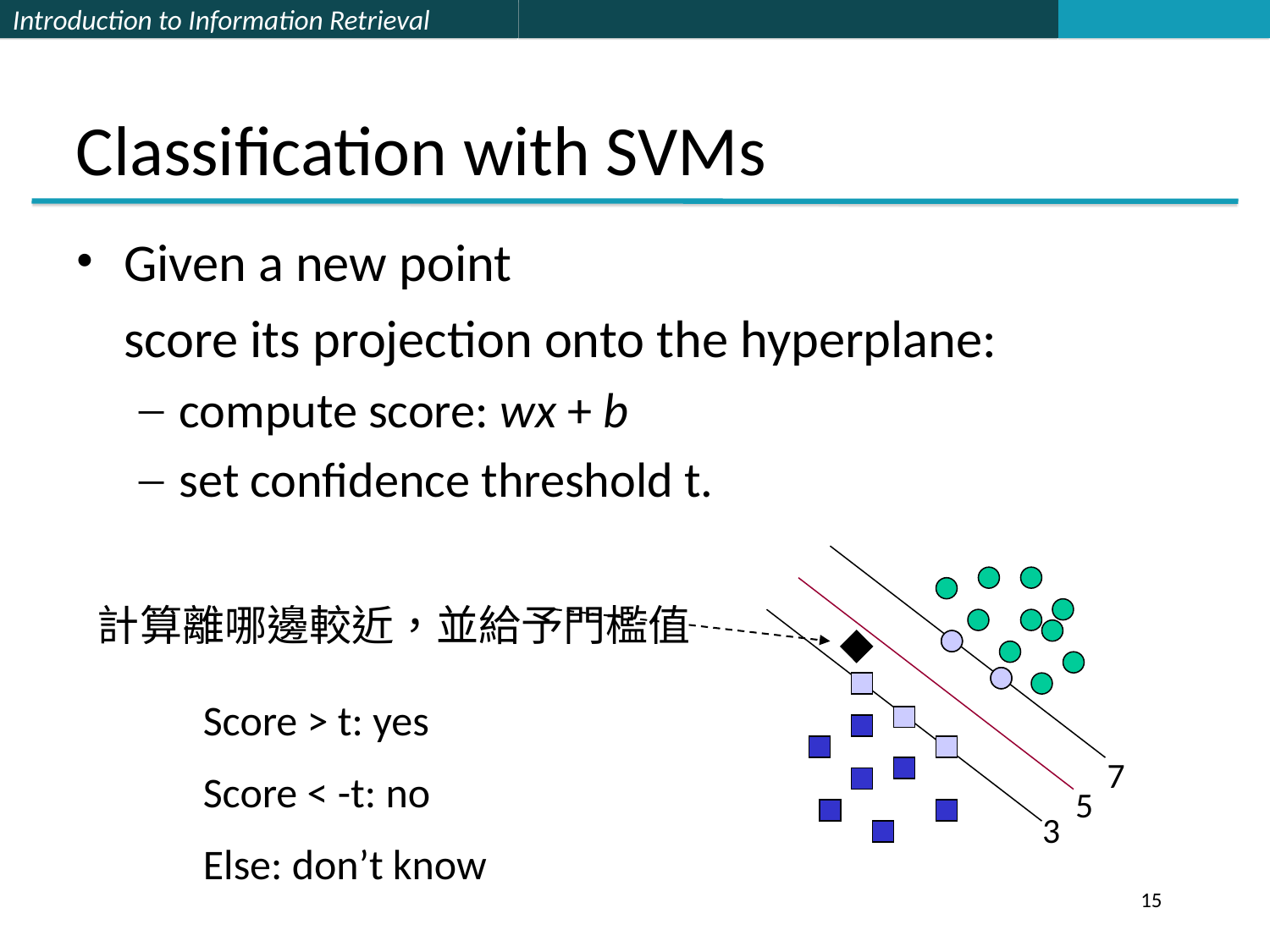

# Classification with SVMs
Given a new point
	score its projection onto the hyperplane:
compute score: wx + b
set confidence threshold t.

計算離哪邊較近，並給予門檻值

Score > t: yes
Score < -t: no
Else: don’t know
7
5
3
15